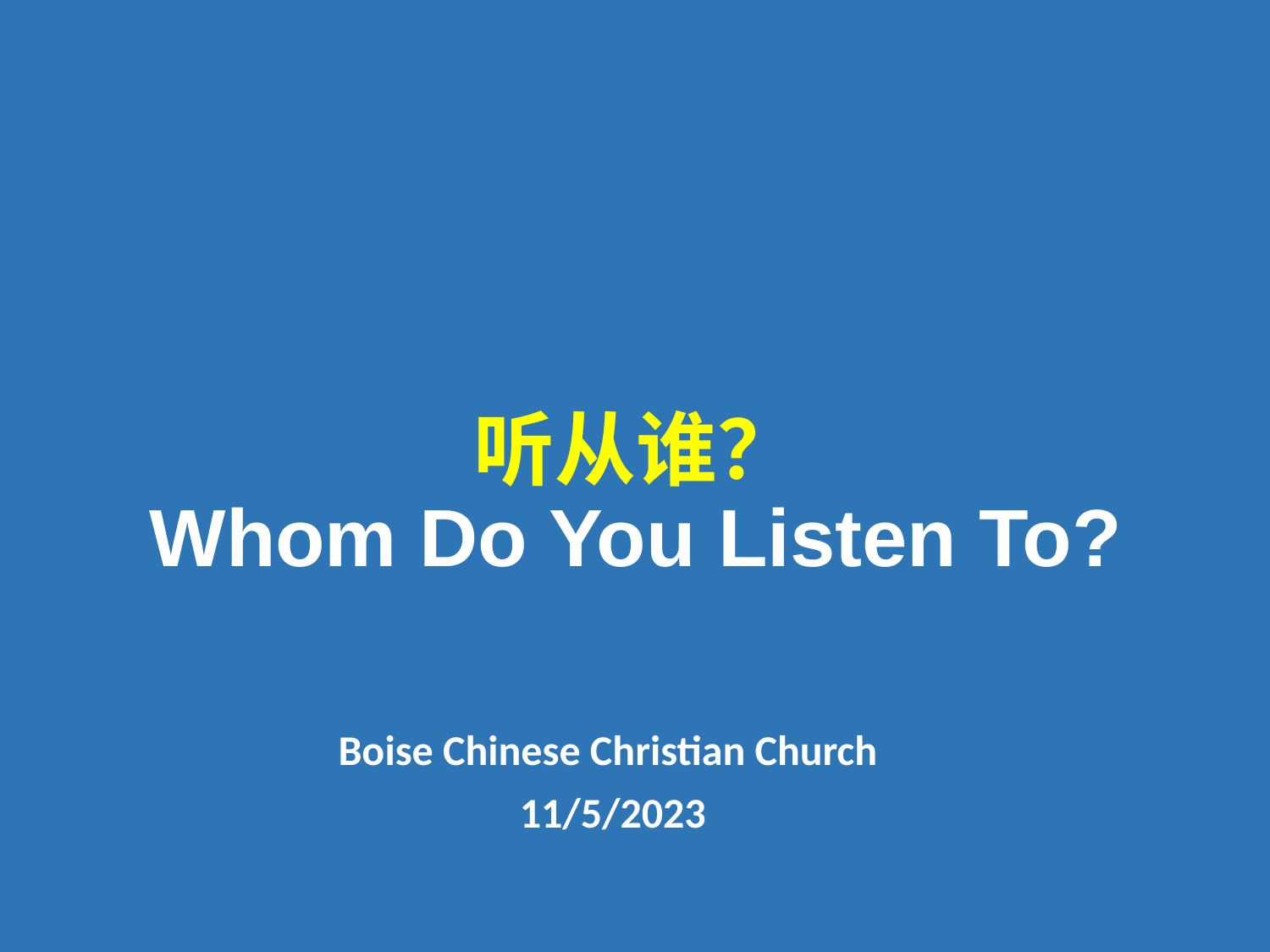

# 听从谁？ Whom Do You Listen To?
Boise Chinese Christian Church
11/5/2023